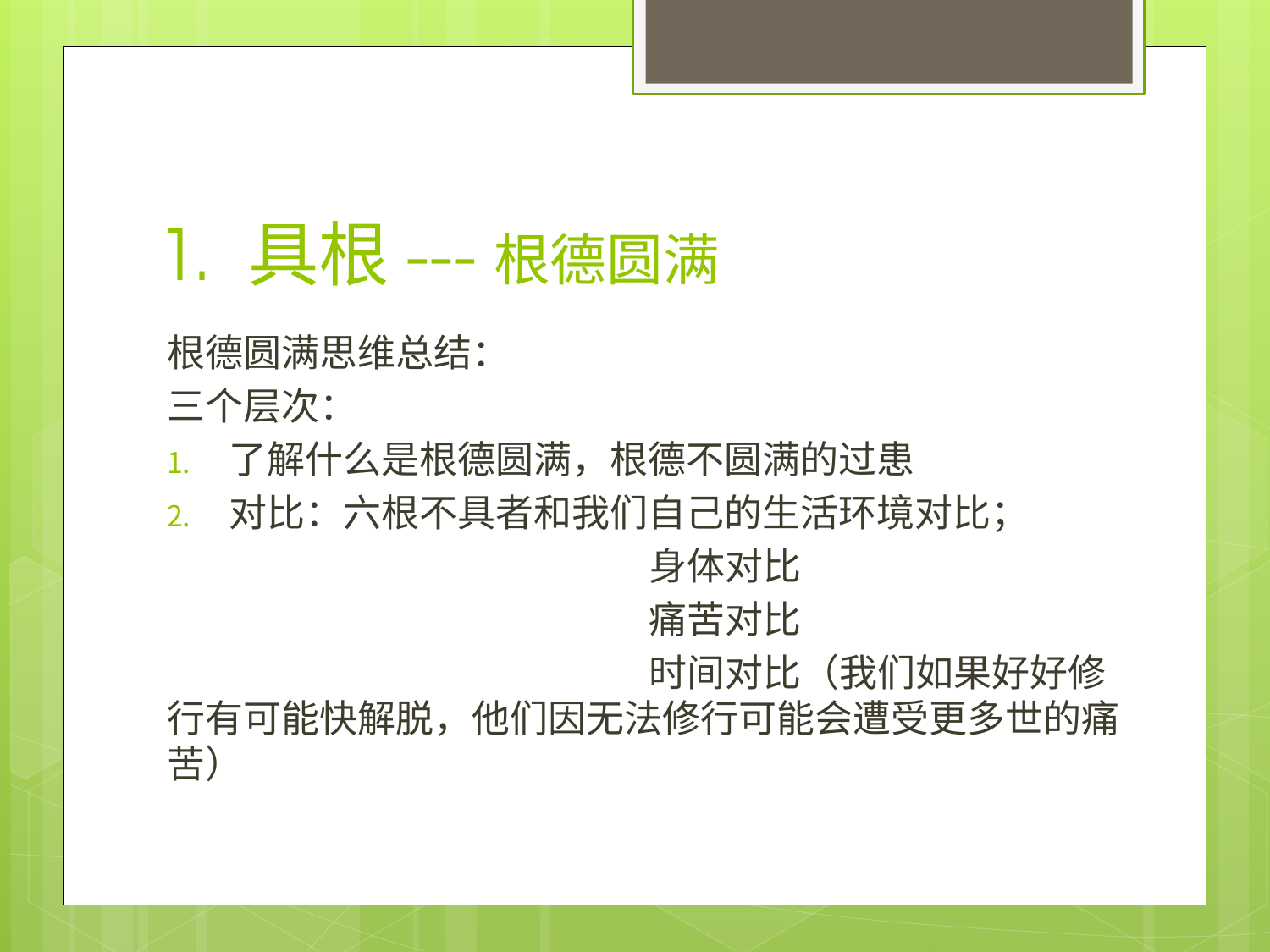

# 1. 具根---根德圆满
根德圆满思维总结：
三个层次：
了解什么是根德圆满，根德不圆满的过患
对比：六根不具者和我们自己的生活环境对比；
                                                        身体对比
                                                        痛苦对比
                                                        时间对比（我们如果好好修行有可能快解脱，他们因无法修行可能会遭受更多世的痛苦）